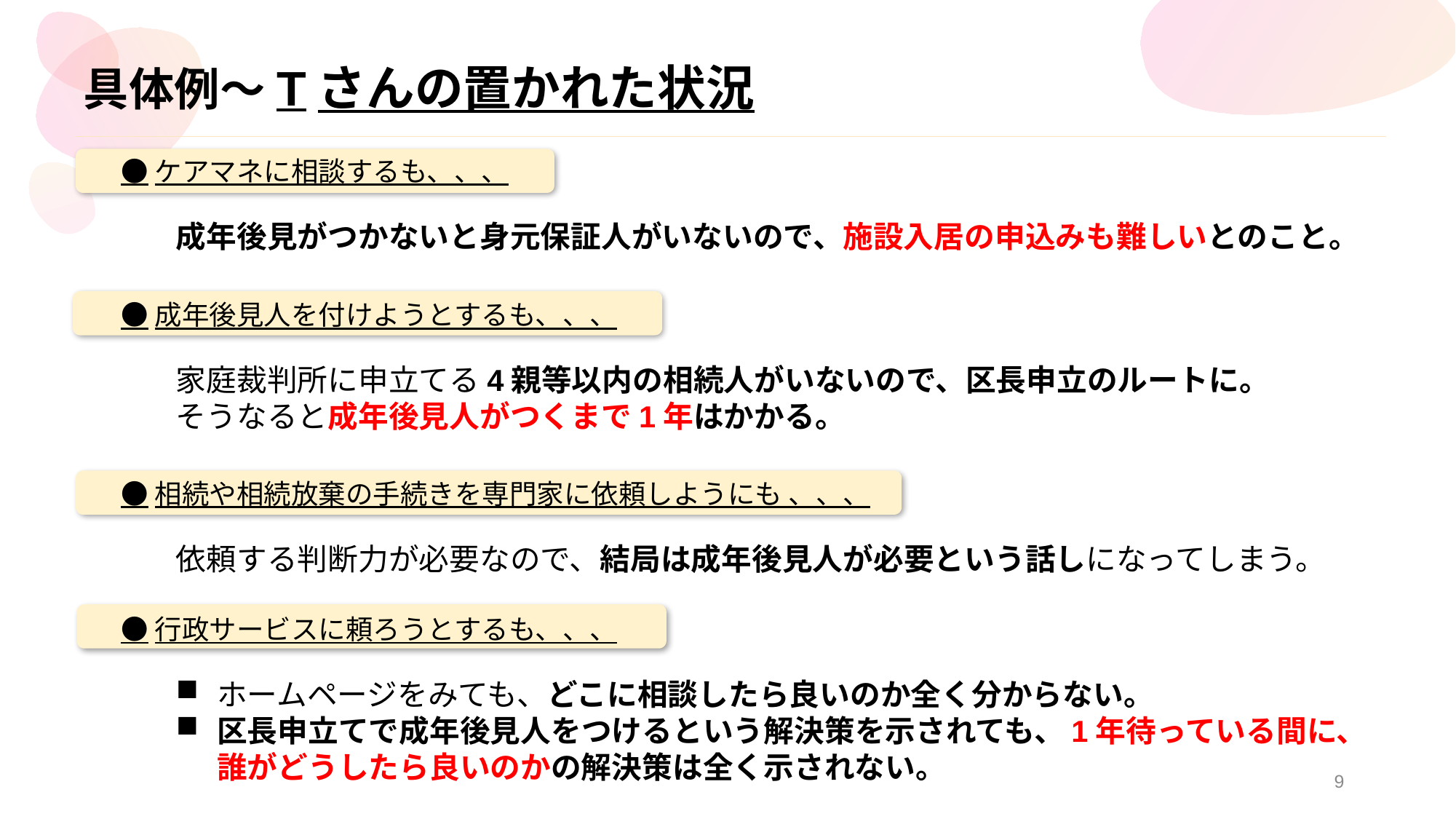

# 具体例～Tさんの置かれた状況

●ケアマネに相談するも、、、
成年後見がつかないと身元保証人がいないので、施設入居の申込みも難しいとのこと。

●成年後見人を付けようとするも、、、
家庭裁判所に申立てる4親等以内の相続人がいないので、区長申立のルートに。
そうなると成年後見人がつくまで1年はかかる。

●相続や相続放棄の手続きを専門家に依頼しようにも 、、、
依頼する判断力が必要なので、結局は成年後見人が必要という話しになってしまう。

●行政サービスに頼ろうとするも、、、
ホームページをみても、どこに相談したら良いのか全く分からない。
区長申立てで成年後見人をつけるという解決策を示されても、1年待っている間に、誰がどうしたら良いのかの解決策は全く示されない。
9